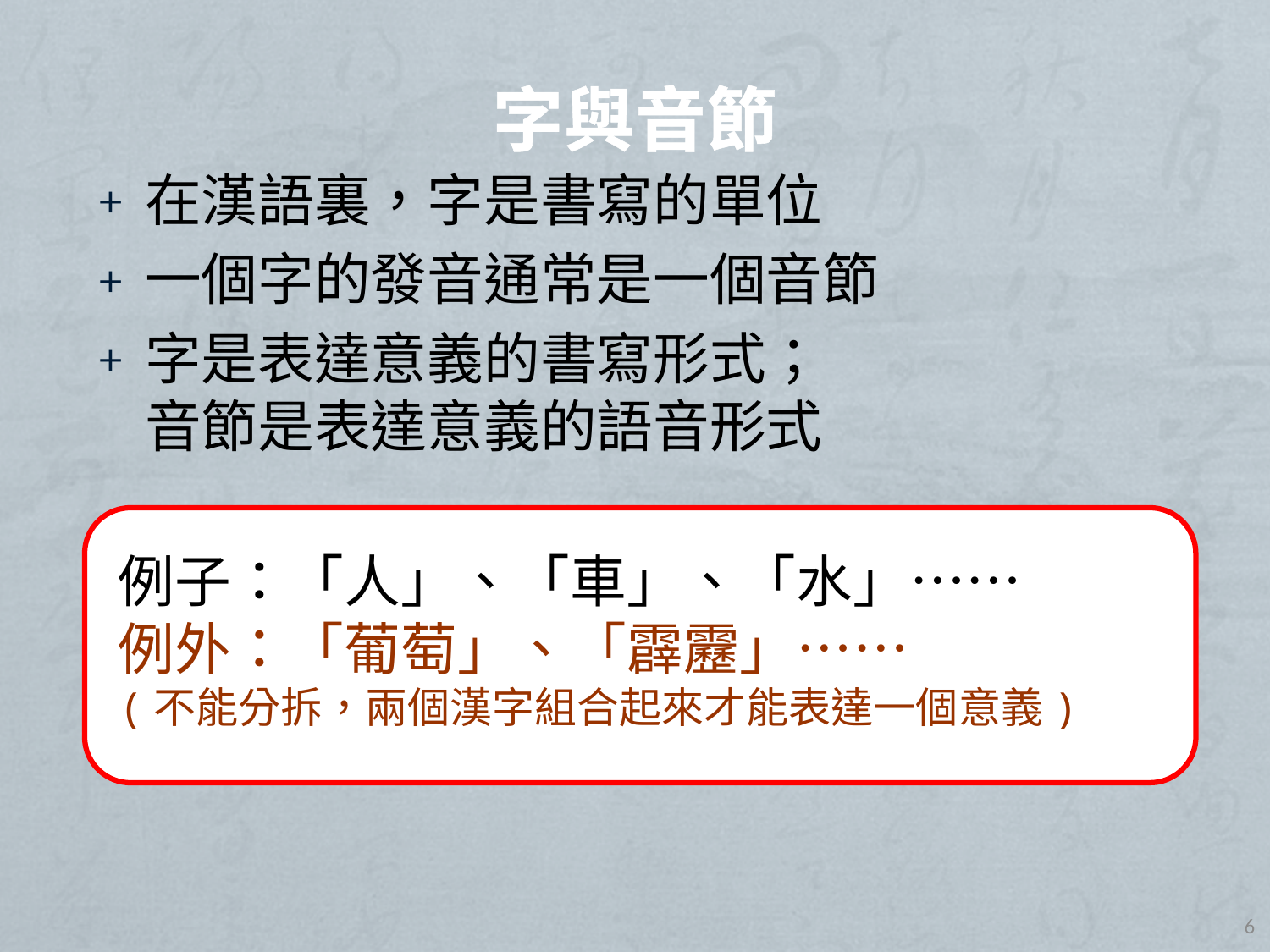

# 字與音節
在漢語裏，字是書寫的單位
一個字的發音通常是一個音節
字是表達意義的書寫形式；
音節是表達意義的語音形式

例子：「人」、「車」、「水」……
例外：「葡萄」、「霹靂」……
(不能分拆，兩個漢字組合起來才能表達一個意義)
6